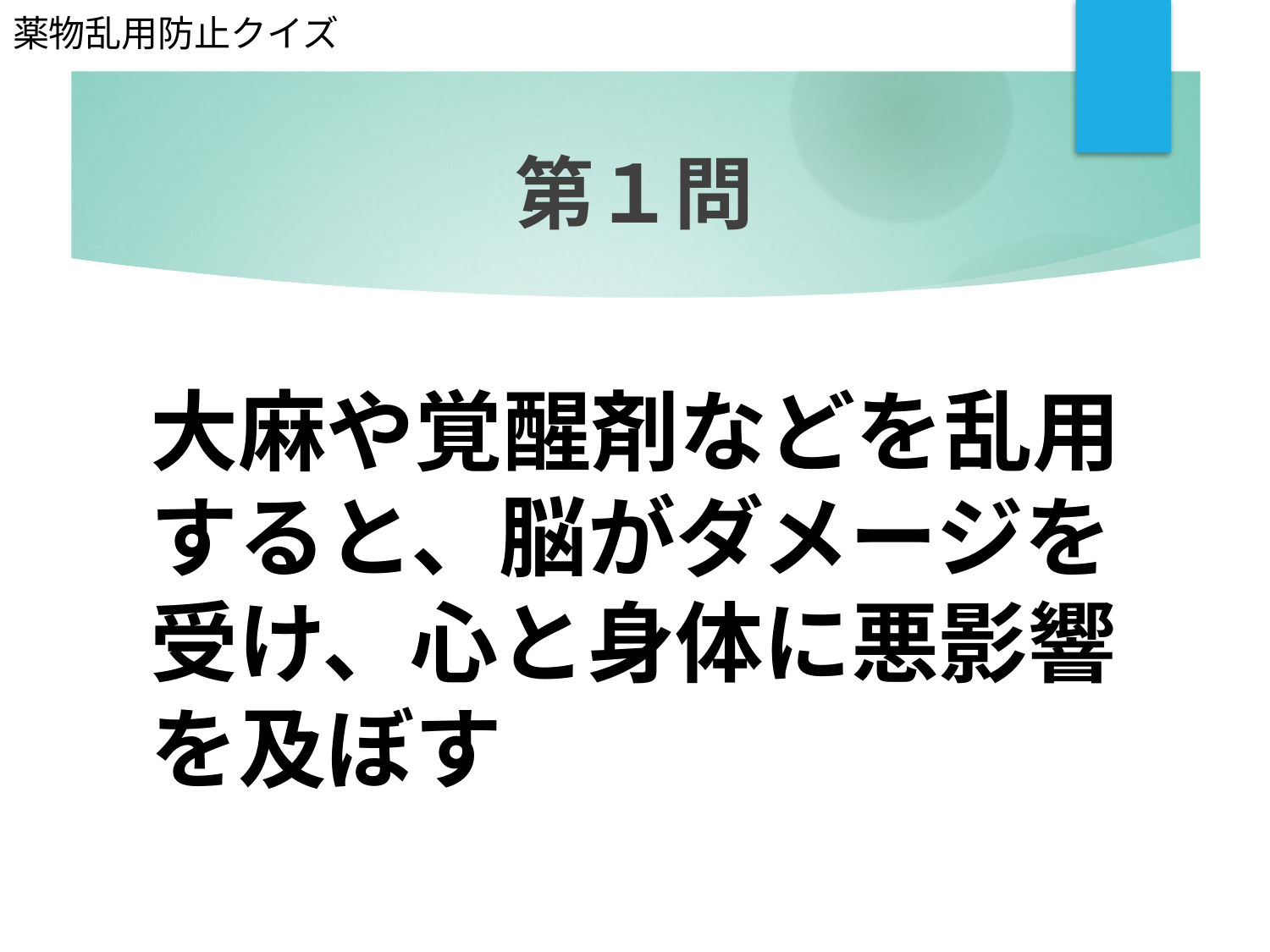

# 薬物乱用防止クイズ
第１問
大麻や覚醒剤などを乱用すると、脳がダメージを受け、心と身体に悪影響を及ぼす